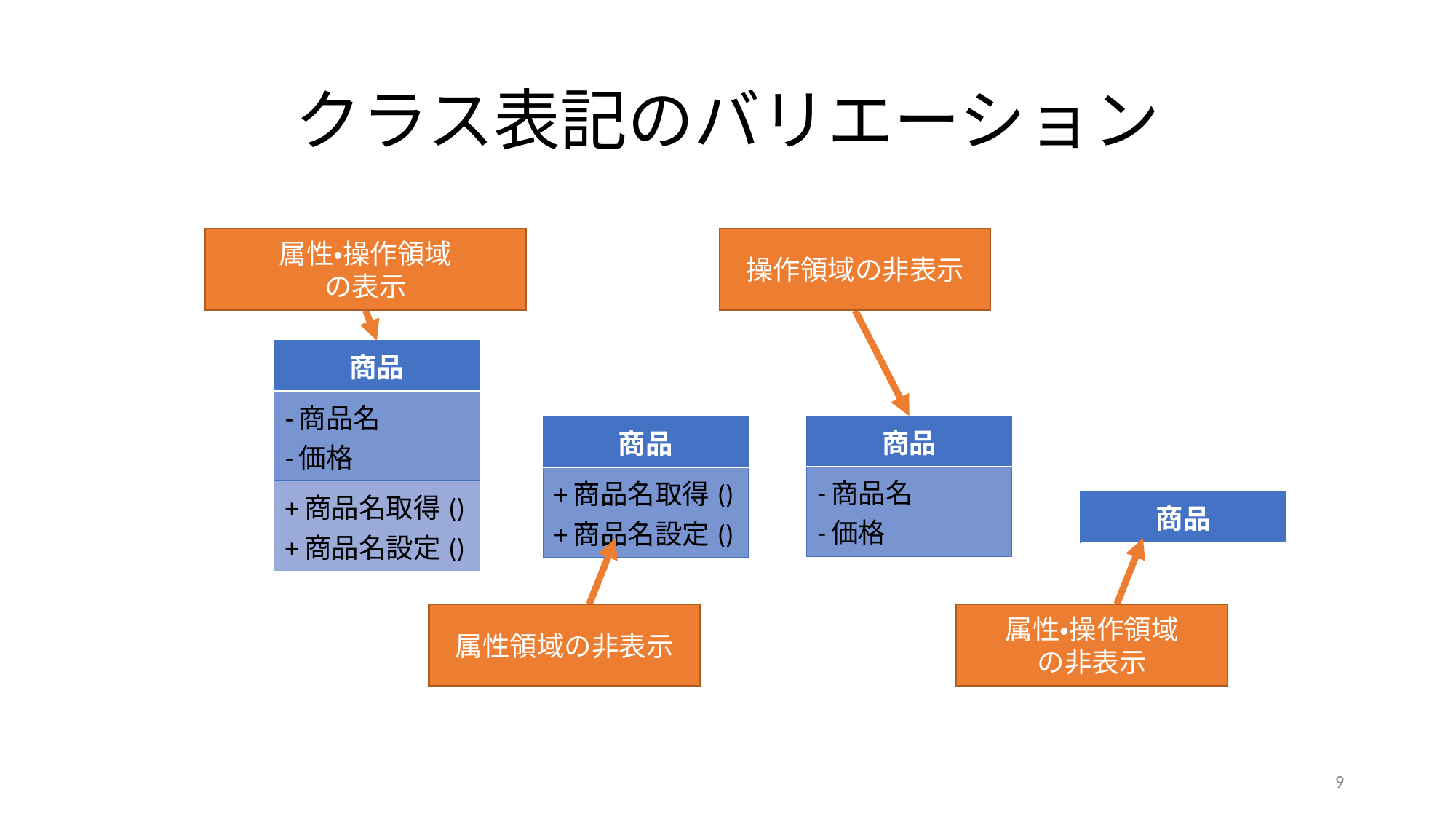

# クラス表記のバリエーション
属性・操作領域
の表示
操作領域の非表示
| 商品 |
| --- |
| -商品名 -価格 |
| +商品名取得() +商品名設定() |
| 商品 |
| --- |
| -商品名 -価格 |
| 商品 |
| --- |
| +商品名取得() +商品名設定() |
| 商品 |
| --- |
属性領域の非表示
属性・操作領域
の非表示
9